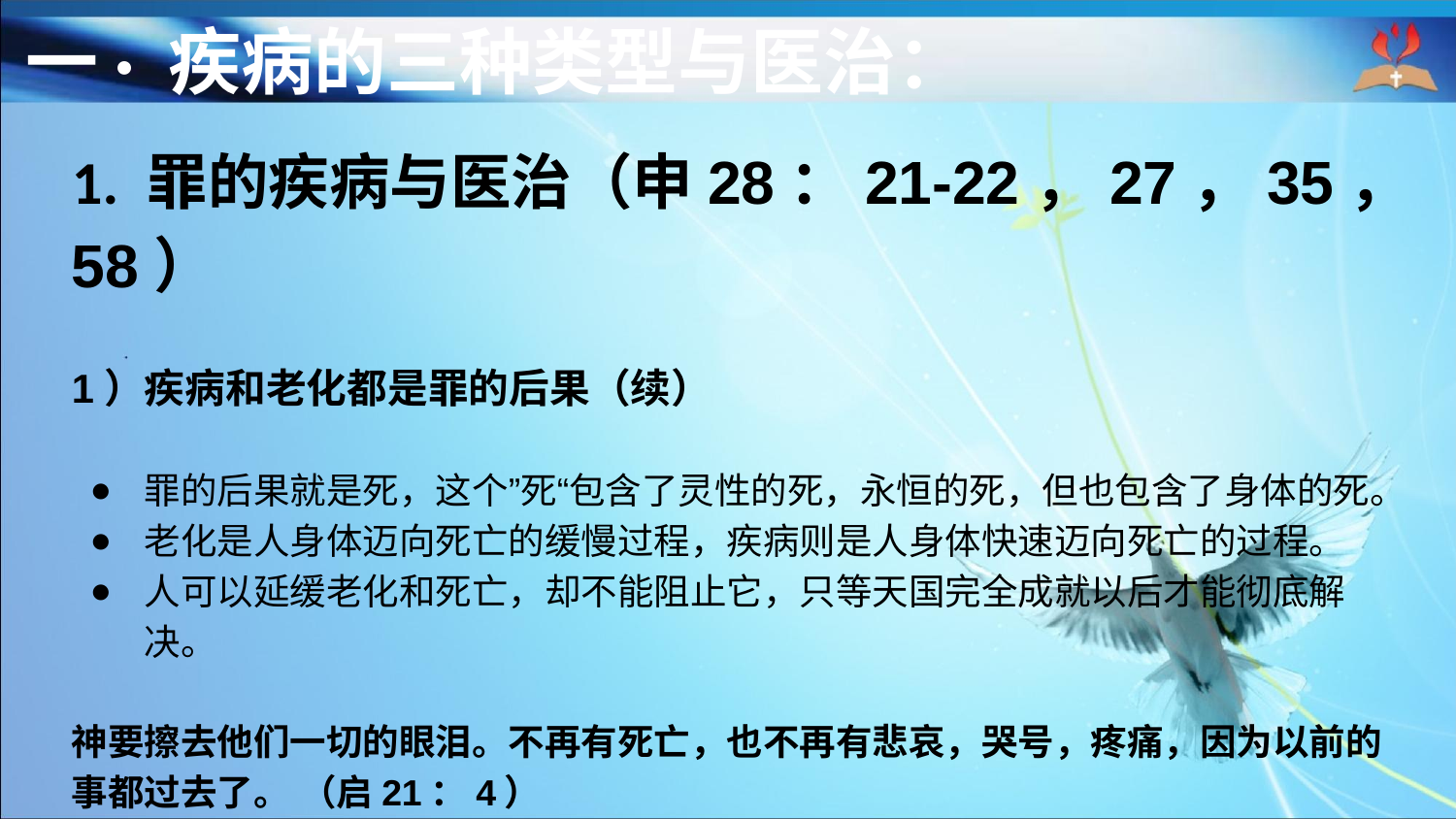

一· 疾病的三种类型与医治：
1. 罪的疾病与医治（申28：21-22，27，35，58）

1）疾病和老化都是罪的后果（续）

罪的后果就是死，这个”死“包含了灵性的死，永恒的死，但也包含了身体的死。
老化是人身体迈向死亡的缓慢过程，疾病则是人身体快速迈向死亡的过程。
人可以延缓老化和死亡，却不能阻止它，只等天国完全成就以后才能彻底解决。

神要擦去他们一切的眼泪。不再有死亡，也不再有悲哀，哭号，疼痛，因为以前的事都过去了。 （启21：4）